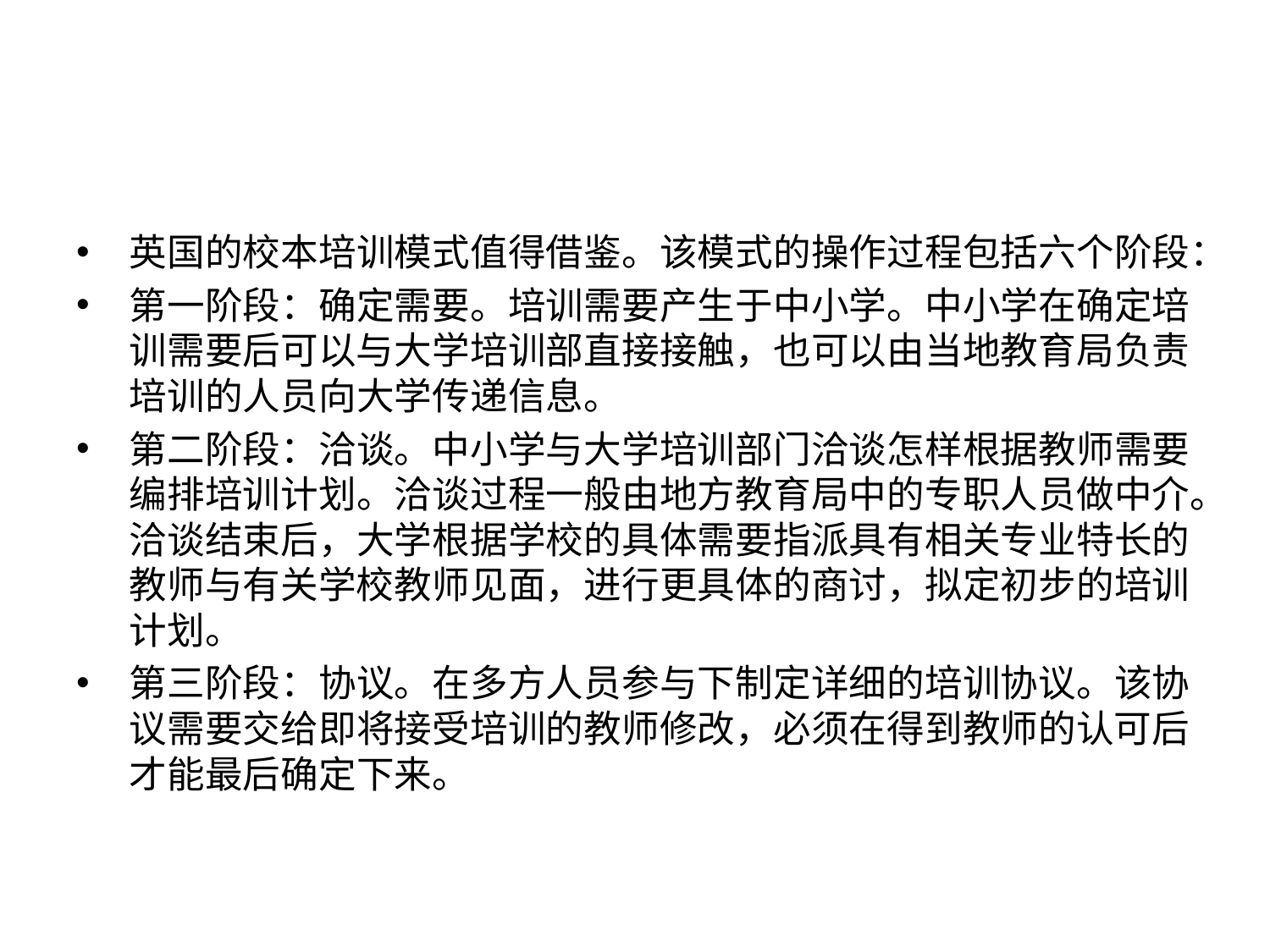

#
英国的校本培训模式值得借鉴。该模式的操作过程包括六个阶段：
第一阶段：确定需要。培训需要产生于中小学。中小学在确定培训需要后可以与大学培训部直接接触，也可以由当地教育局负责培训的人员向大学传递信息。
第二阶段：洽谈。中小学与大学培训部门洽谈怎样根据教师需要编排培训计划。洽谈过程一般由地方教育局中的专职人员做中介。洽谈结束后，大学根据学校的具体需要指派具有相关专业特长的教师与有关学校教师见面，进行更具体的商讨，拟定初步的培训计划。
第三阶段：协议。在多方人员参与下制定详细的培训协议。该协议需要交给即将接受培训的教师修改，必须在得到教师的认可后才能最后确定下来。